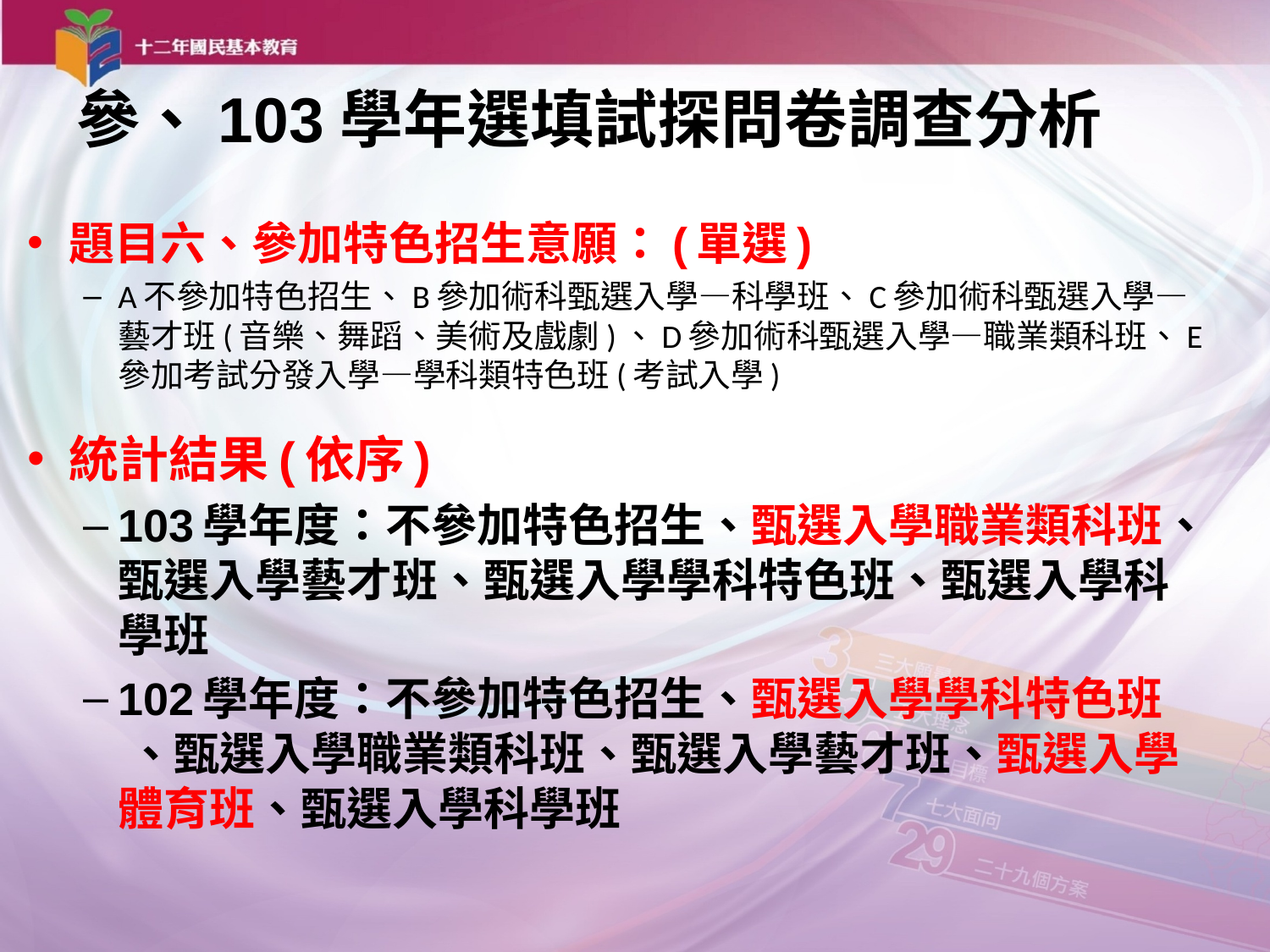

# 參、103學年選填試探問卷調查分析
題目六、參加特色招生意願：(單選)
A不參加特色招生、B參加術科甄選入學—科學班、C參加術科甄選入學—藝才班(音樂、舞蹈、美術及戲劇)、D參加術科甄選入學—職業類科班、E參加考試分發入學—學科類特色班(考試入學)
統計結果(依序)
103學年度：不參加特色招生、甄選入學職業類科班、甄選入學藝才班、甄選入學學科特色班、甄選入學科學班
102學年度：不參加特色招生、甄選入學學科特色班 、甄選入學職業類科班、甄選入學藝才班、甄選入學體育班、甄選入學科學班